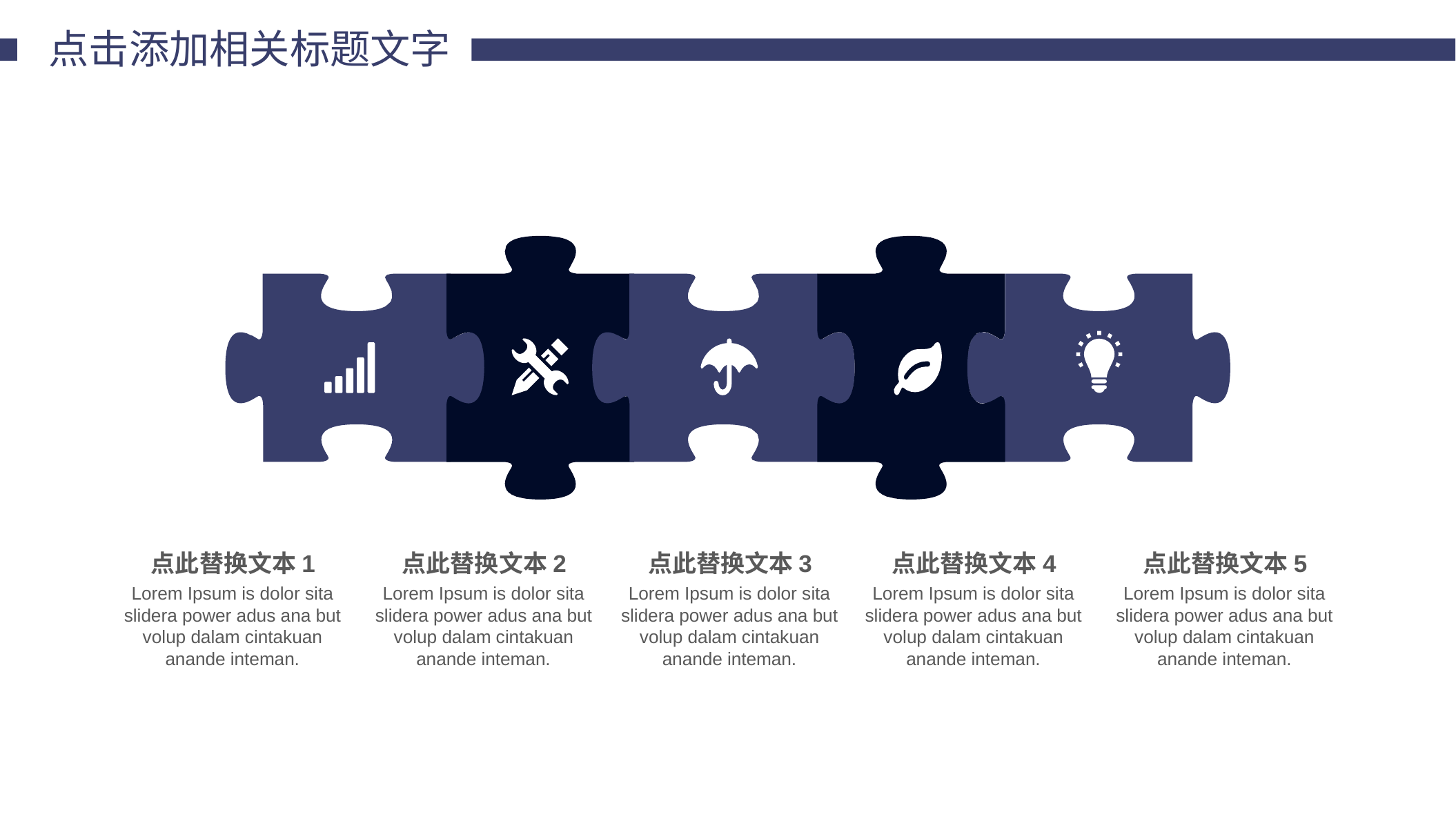

点击添加相关标题文字

点此替换文本1
Lorem Ipsum is dolor sita slidera power adus ana but volup dalam cintakuan
anande inteman.
点此替换文本2
Lorem Ipsum is dolor sita slidera power adus ana but volup dalam cintakuan
anande inteman.
点此替换文本3
Lorem Ipsum is dolor sita slidera power adus ana but volup dalam cintakuan
anande inteman.
点此替换文本4
Lorem Ipsum is dolor sita slidera power adus ana but volup dalam cintakuan
anande inteman.
点此替换文本5
Lorem Ipsum is dolor sita slidera power adus ana but volup dalam cintakuan
anande inteman.